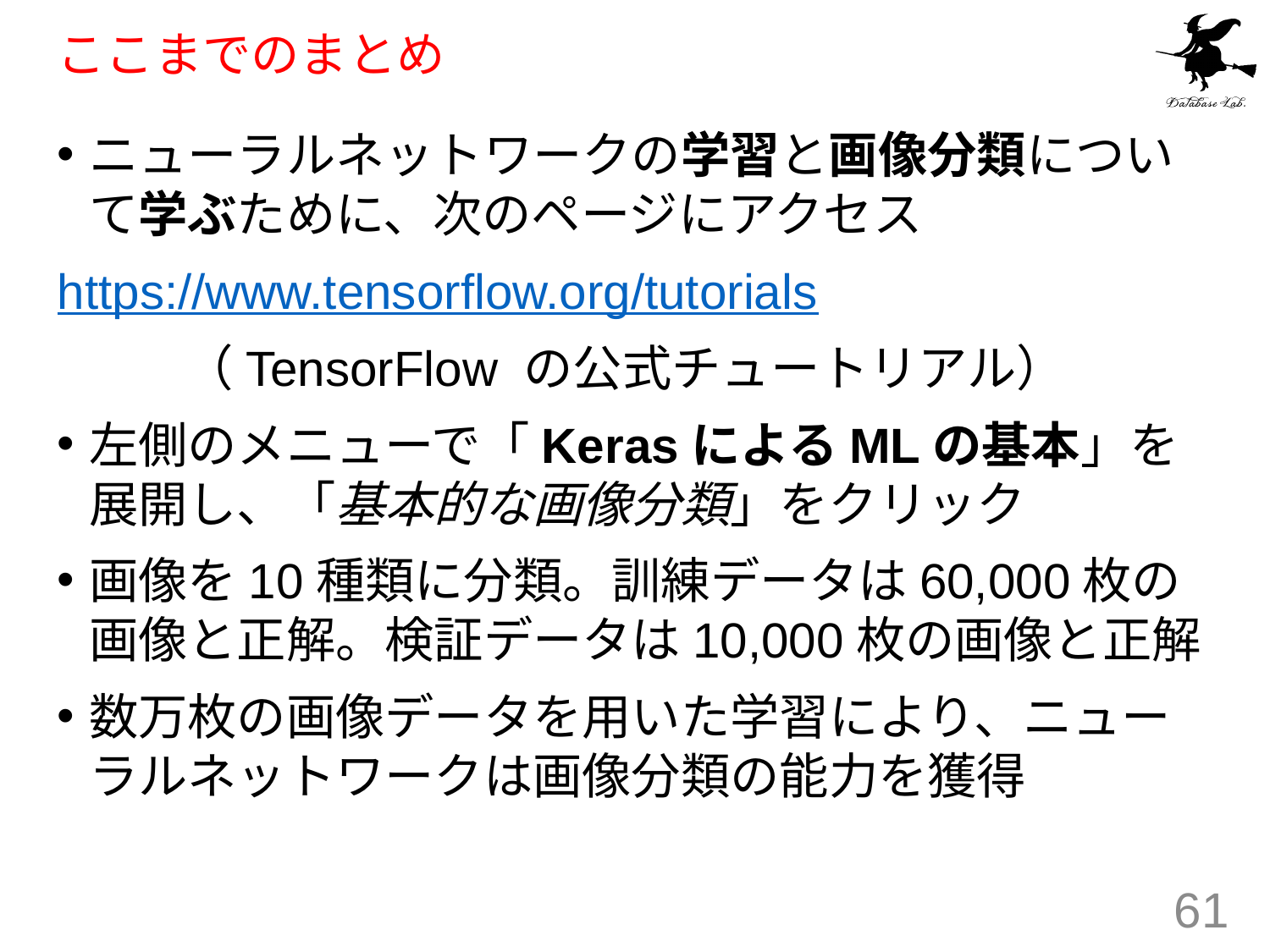

# ここまでのまとめ
ニューラルネットワークの学習と画像分類について学ぶために、次のページにアクセス
https://www.tensorflow.org/tutorials
	（TensorFlow の公式チュートリアル）
左側のメニューで「KerasによるMLの基本」を展開し、「基本的な画像分類」をクリック
画像を10種類に分類。訓練データは60,000枚の画像と正解。検証データは10,000枚の画像と正解
数万枚の画像データを用いた学習により、ニューラルネットワークは画像分類の能力を獲得
61